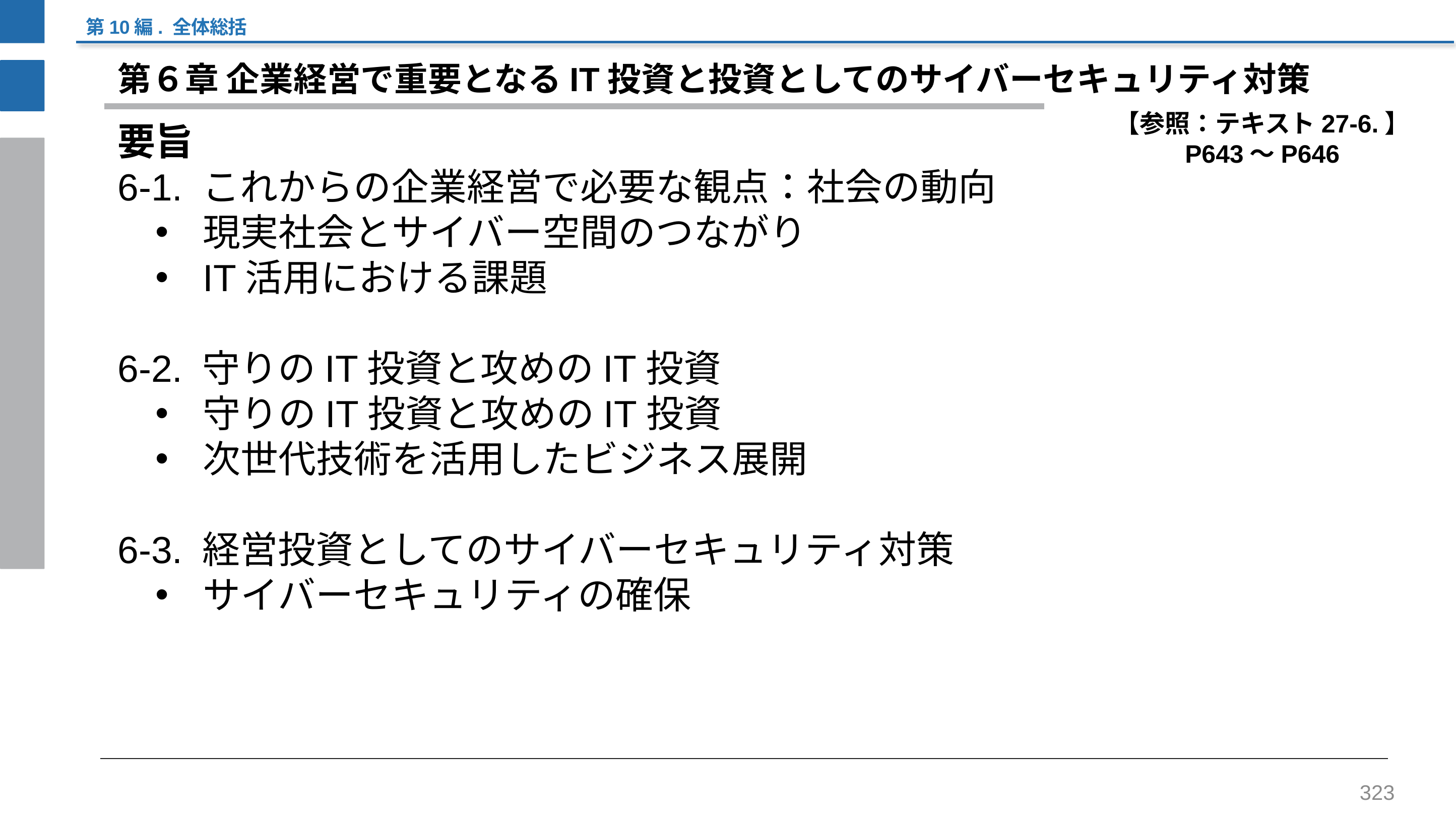

第10編. 全体総括
第６章 企業経営で重要となるIT投資と投資としてのサイバーセキュリティ対策
【参照：テキスト27-6.】
P643～P646
要旨
6-1. これからの企業経営で必要な観点：社会の動向
現実社会とサイバー空間のつながり
IT活用における課題

6-2. 守りのIT投資と攻めのIT投資
守りのIT投資と攻めのIT投資
次世代技術を活用したビジネス展開

6-3. 経営投資としてのサイバーセキュリティ対策
サイバーセキュリティの確保

323